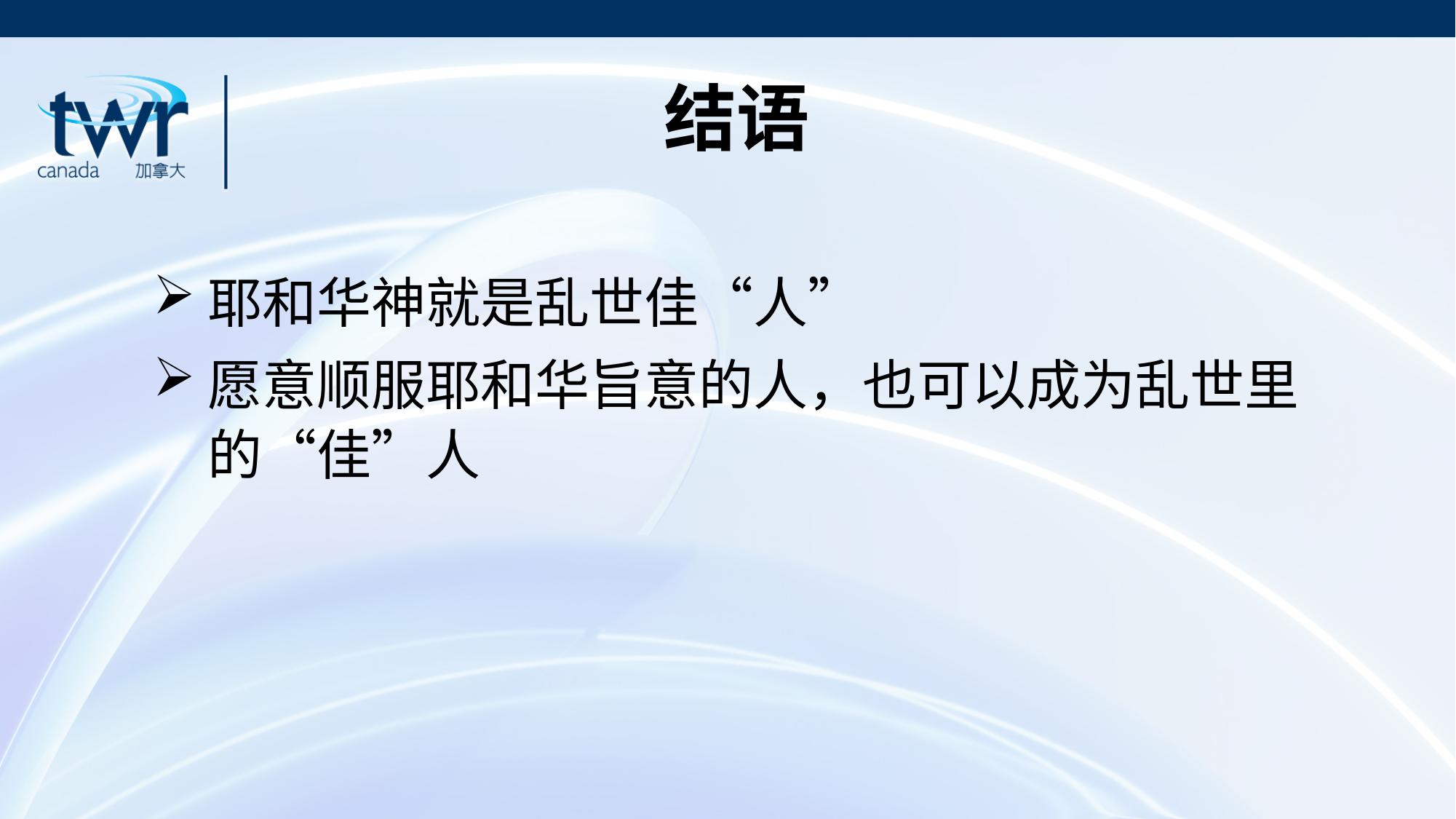

结语
耶和华神就是乱世佳“人”
愿意顺服耶和华旨意的人，也可以成为乱世里的“佳”人